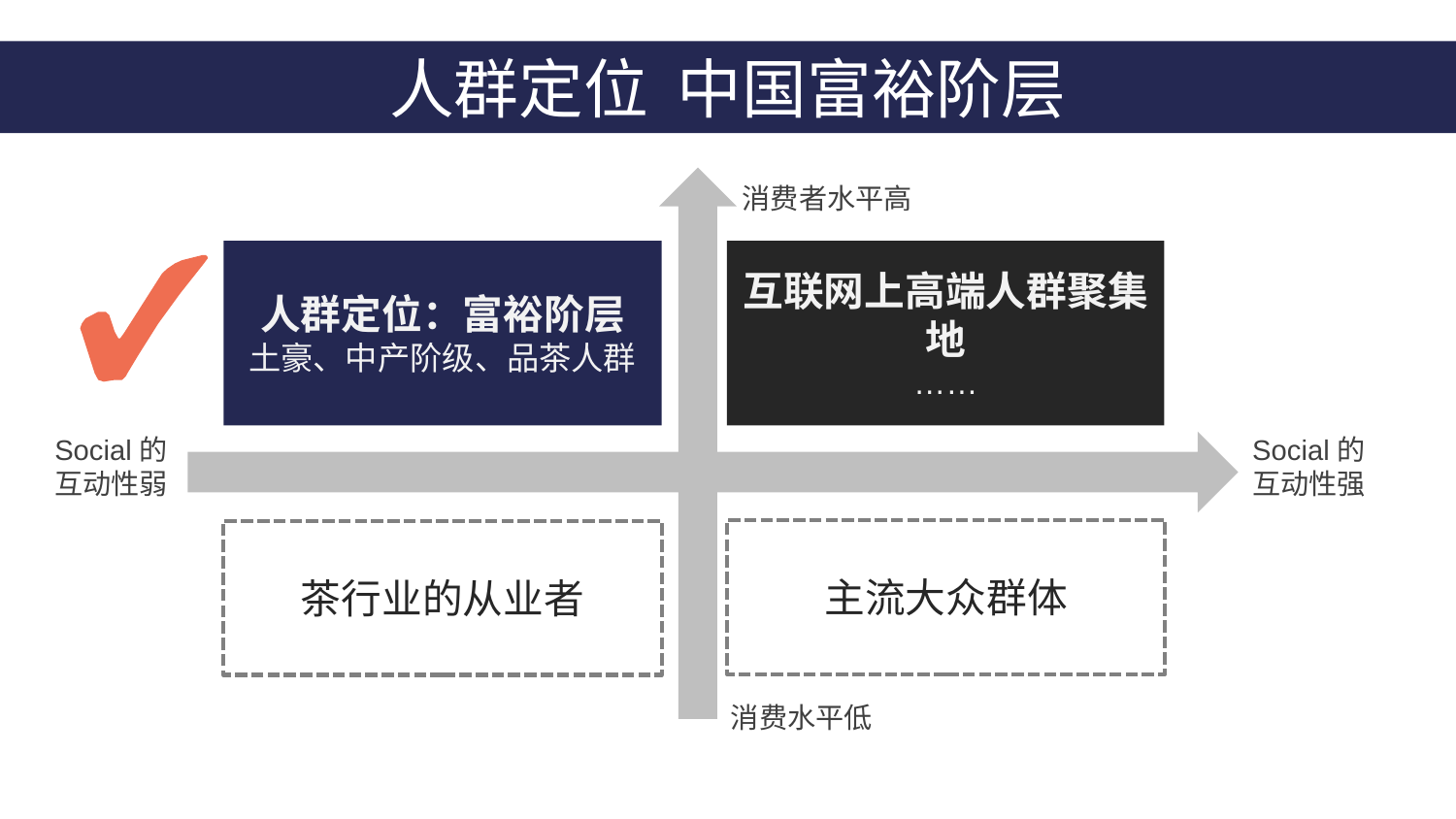

人群定位  中国富裕阶层
消费者水平高
人群定位：富裕阶层
土豪、中产阶级、品茶人群
互联网上高端人群聚集地
……

Social的互动性弱
Social的互动性强

主流大众群体
茶行业的从业者
消费水平低